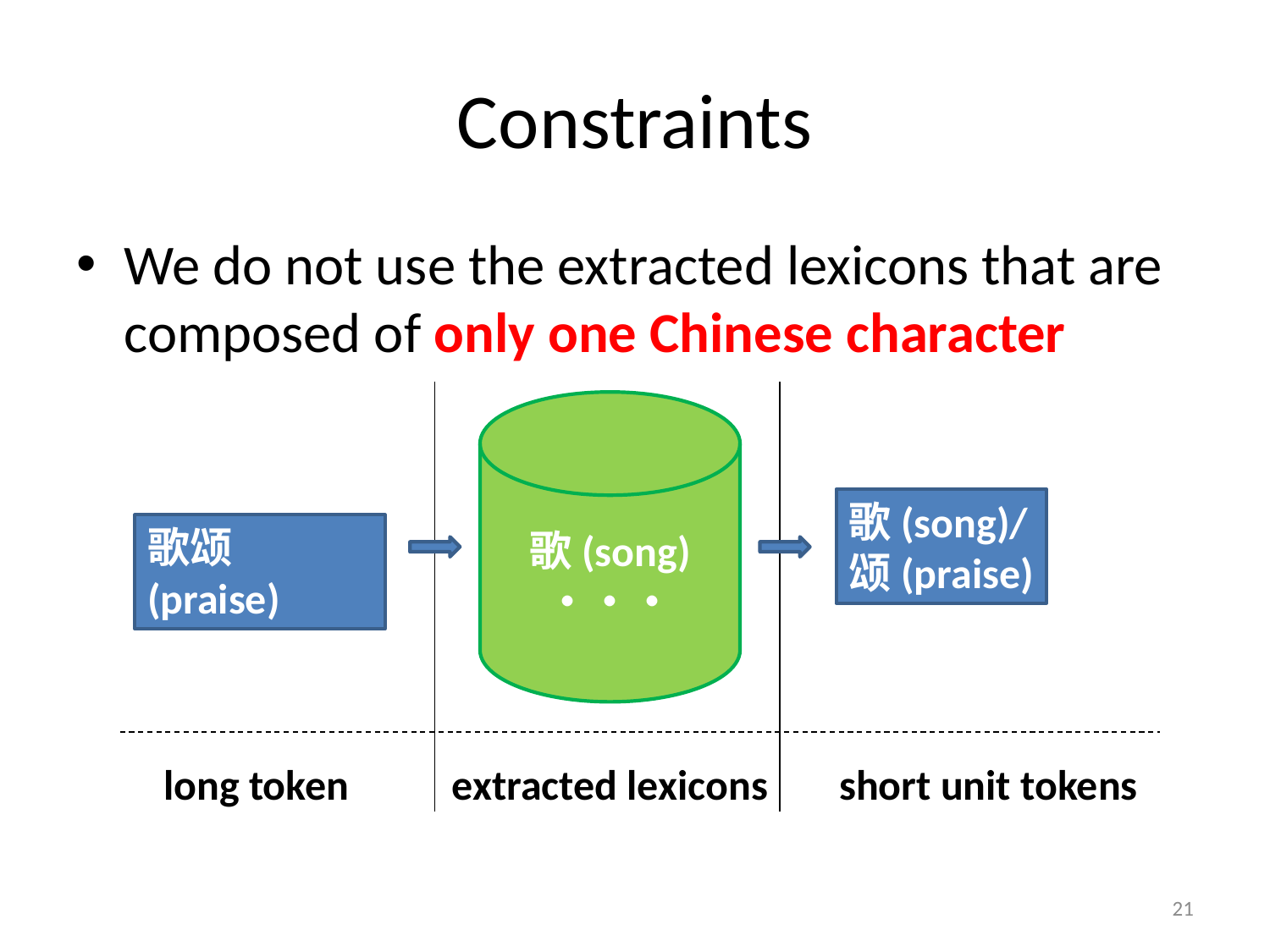

# Constraints
We do not use the extracted lexicons that are composed of only one Chinese character

歌(song)
・・・

歌(song)/
颂(praise)
歌颂(praise)

long token
extracted lexicons
short unit tokens
21